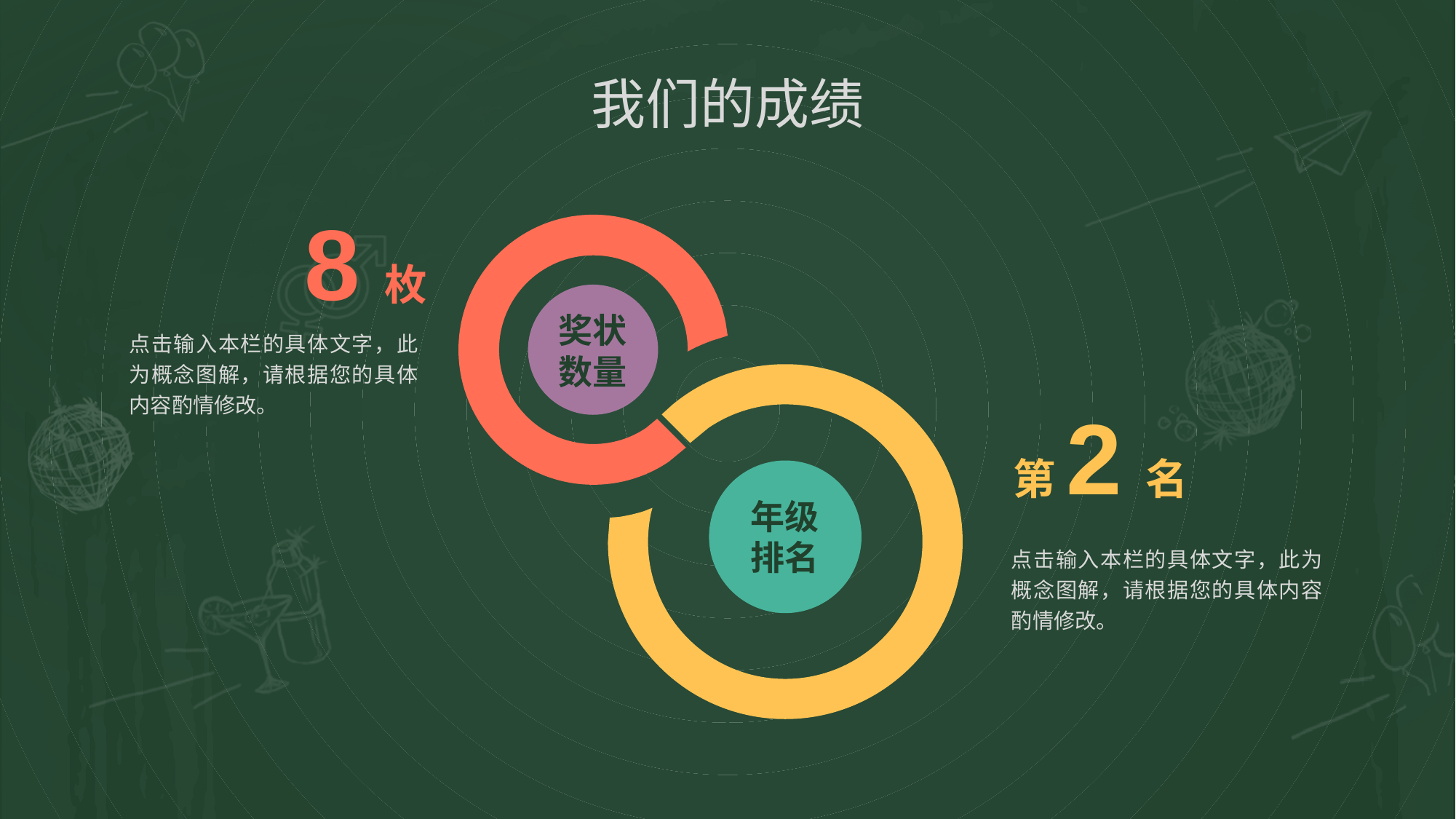

我们的成绩
8枚

奖状数量
点击输入本栏的具体文字，此为概念图解，请根据您的具体内容酌情修改。

第2名

年级排名
点击输入本栏的具体文字，此为概念图解，请根据您的具体内容酌情修改。